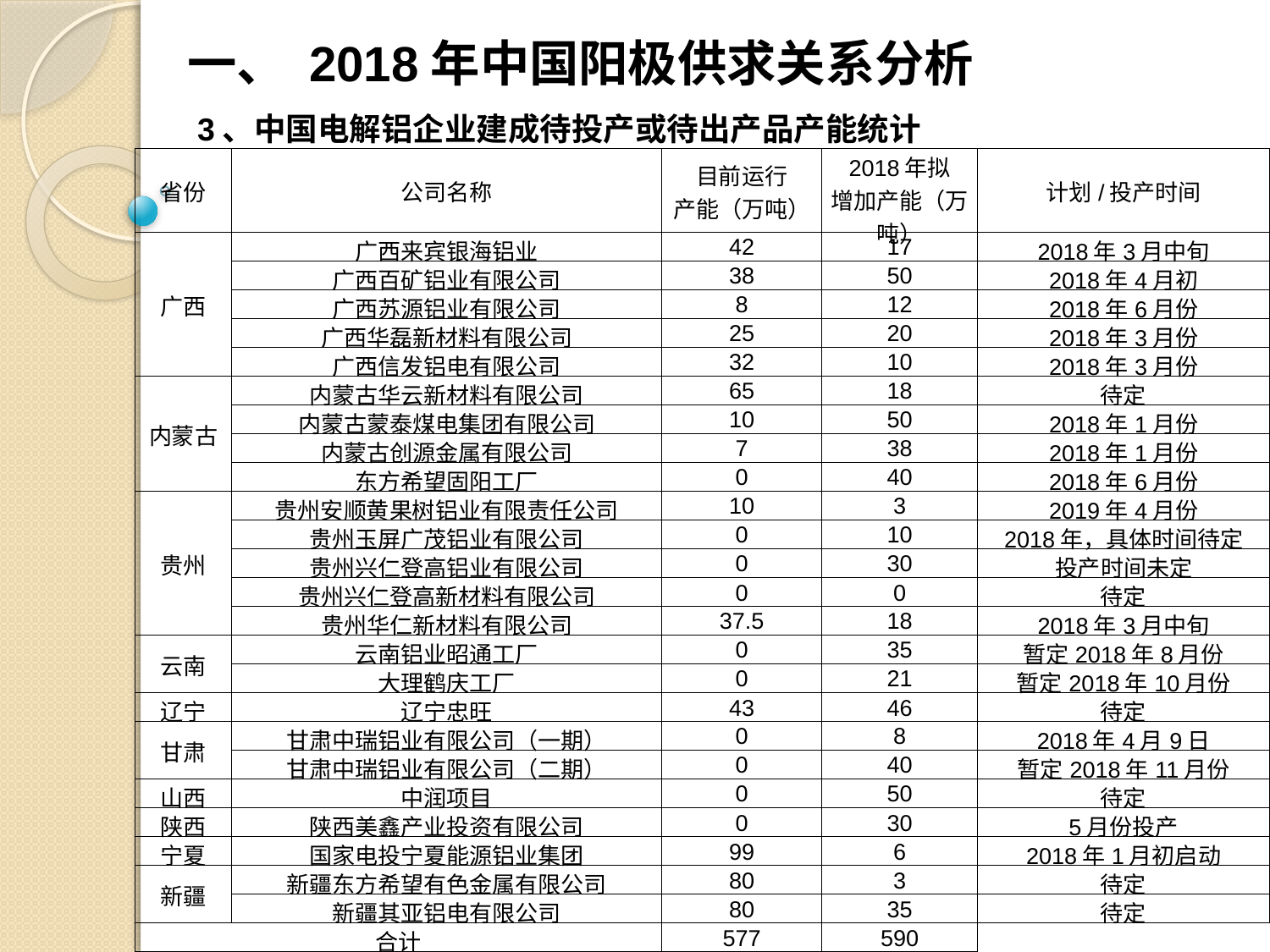

一、 2018年中国阳极供求关系分析
3、中国电解铝企业建成待投产或待出产品产能统计
| 省份 | 公司名称 | 目前运行 产能（万吨） | 2018年拟 增加产能（万吨） | 计划/投产时间 |
| --- | --- | --- | --- | --- |
| 广西 | 广西来宾银海铝业 | 42 | 17 | 2018年3月中旬 |
|  | 广西百矿铝业有限公司 | 38 | 50 | 2018年4月初 |
|  | 广西苏源铝业有限公司 | 8 | 12 | 2018年6月份 |
|  | 广西华磊新材料有限公司 | 25 | 20 | 2018年3月份 |
|  | 广西信发铝电有限公司 | 32 | 10 | 2018年3月份 |
| 内蒙古 | 内蒙古华云新材料有限公司 | 65 | 18 | 待定 |
|  | 内蒙古蒙泰煤电集团有限公司 | 10 | 50 | 2018年1月份 |
|  | 内蒙古创源金属有限公司 | 7 | 38 | 2018年1月份 |
|  | 东方希望固阳工厂 | 0 | 40 | 2018年6月份 |
| 贵州 | 贵州安顺黄果树铝业有限责任公司 | 10 | 3 | 2019年4月份 |
|  | 贵州玉屏广茂铝业有限公司 | 0 | 10 | 2018年，具体时间待定 |
|  | 贵州兴仁登高铝业有限公司 | 0 | 30 | 投产时间未定 |
|  | 贵州兴仁登高新材料有限公司 | 0 | 0 | 待定 |
|  | 贵州华仁新材料有限公司 | 37.5 | 18 | 2018年3月中旬 |
| 云南 | 云南铝业昭通工厂 | 0 | 35 | 暂定2018年8月份 |
|  | 大理鹤庆工厂 | 0 | 21 | 暂定2018年10月份 |
| 辽宁 | 辽宁忠旺 | 43 | 46 | 待定 |
| 甘肃 | 甘肃中瑞铝业有限公司（一期） | 0 | 8 | 2018年4月9日 |
|  | 甘肃中瑞铝业有限公司（二期） | 0 | 40 | 暂定2018年11月份 |
| 山西 | 中润项目 | 0 | 50 | 待定 |
| 陕西 | 陕西美鑫产业投资有限公司 | 0 | 30 | 5月份投产 |
| 宁夏 | 国家电投宁夏能源铝业集团 | 99 | 6 | 2018年1月初启动 |
| 新疆 | 新疆东方希望有色金属有限公司 | 80 | 3 | 待定 |
|  | 新疆其亚铝电有限公司 | 80 | 35 | 待定 |
| 合计 |  | 577 | 590 |  |